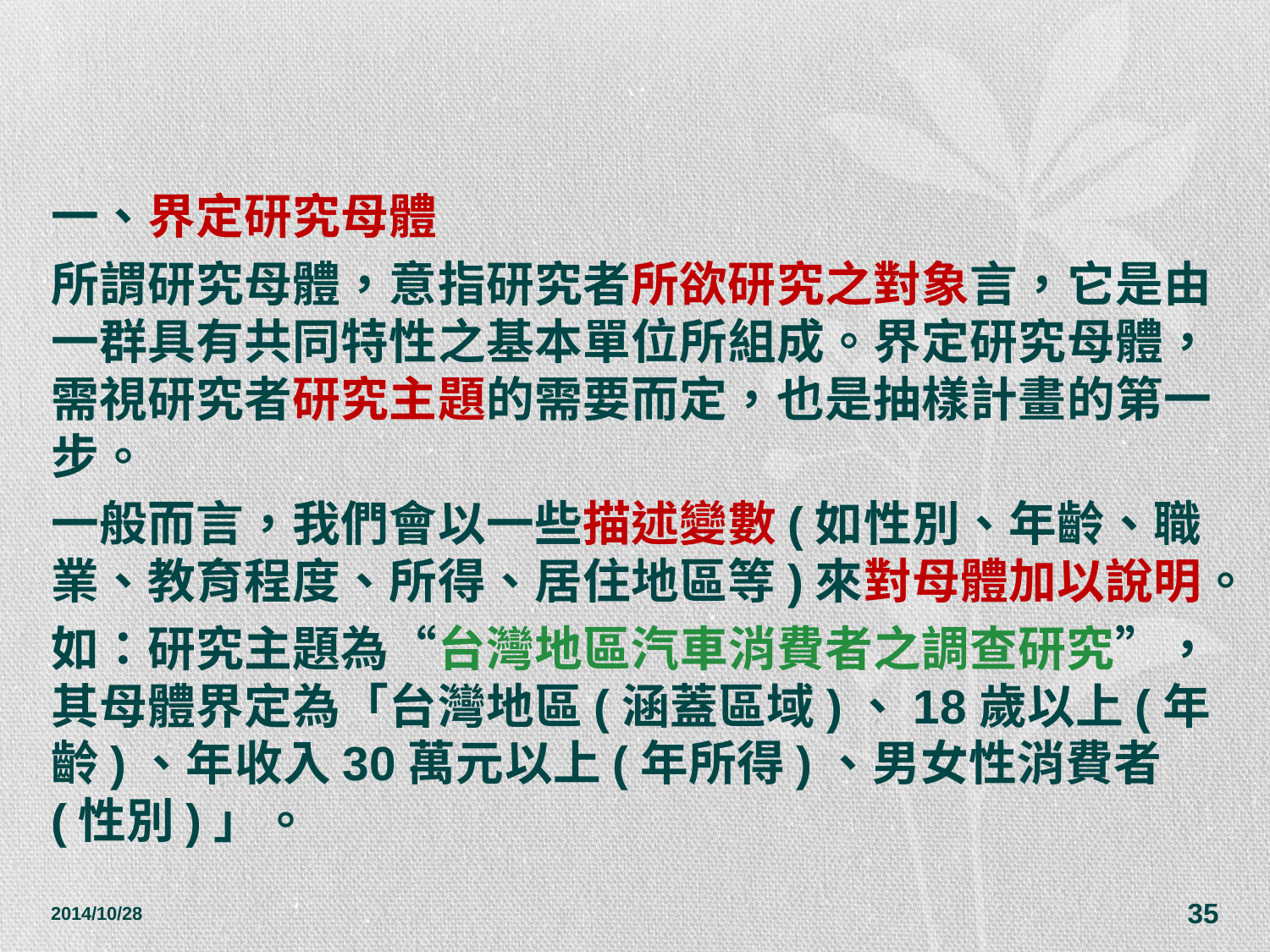

#
一、界定研究母體
所謂研究母體，意指研究者所欲研究之對象言，它是由一群具有共同特性之基本單位所組成。界定研究母體，需視研究者研究主題的需要而定，也是抽樣計畫的第一步。
一般而言，我們會以一些描述變數(如性別、年齡、職業、教育程度、所得、居住地區等)來對母體加以說明。
如：研究主題為“台灣地區汽車消費者之調查研究”，其母體界定為「台灣地區(涵蓋區域)、18歲以上(年齡)、年收入30萬元以上(年所得)、男女性消費者(性別)」。
2014/10/28
35